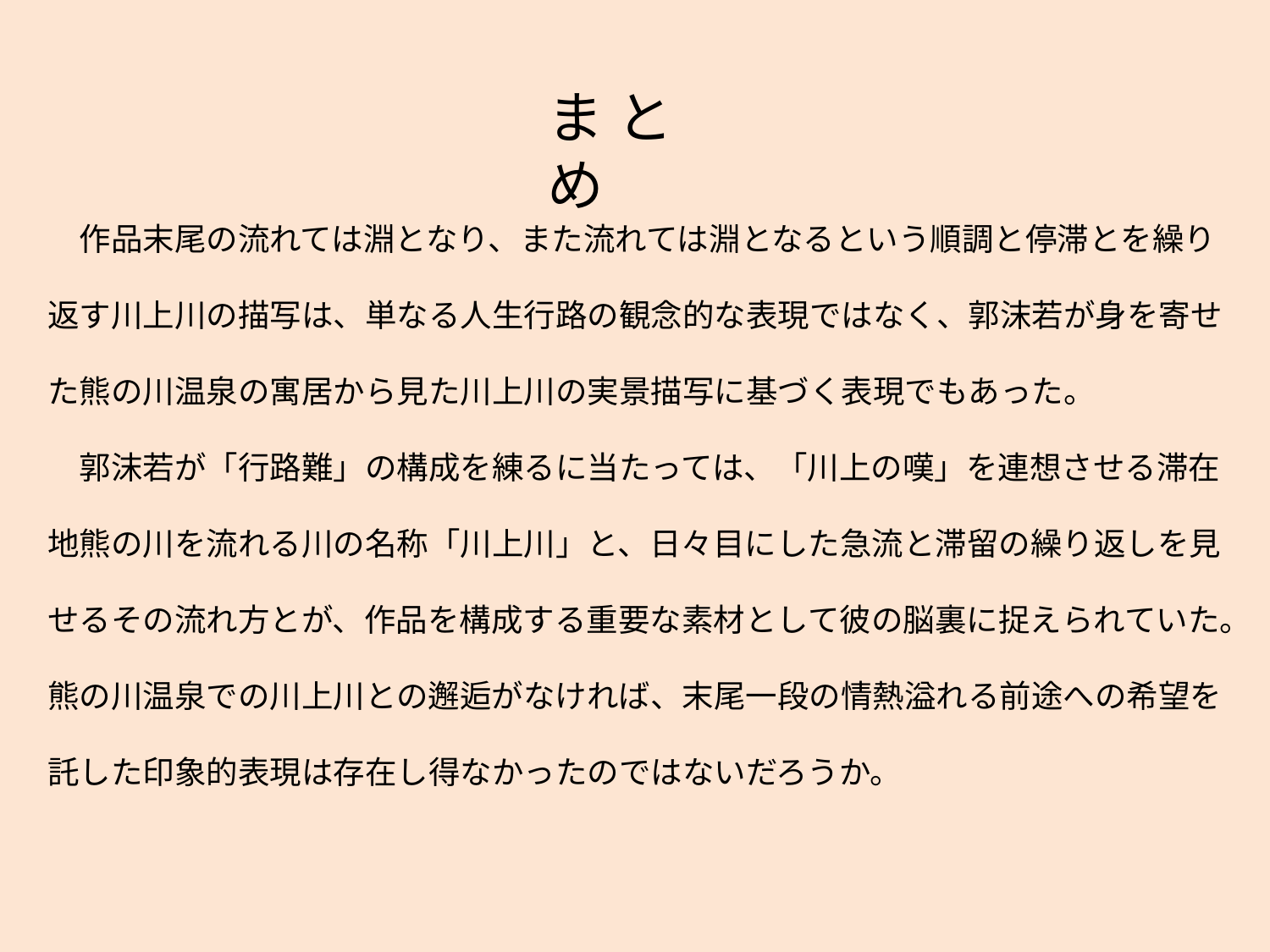

ま と め
　作品末尾の流れては淵となり、また流れては淵となるという順調と停滞とを繰り返す川上川の描写は、単なる人生行路の観念的な表現ではなく、郭沫若が身を寄せた熊の川温泉の寓居から見た川上川の実景描写に基づく表現でもあった。
　郭沫若が「行路難」の構成を練るに当たっては、「川上の嘆」を連想させる滞在地熊の川を流れる川の名称「川上川」と、日々目にした急流と滞留の繰り返しを見せるその流れ方とが、作品を構成する重要な素材として彼の脳裏に捉えられていた。熊の川温泉での川上川との邂逅がなければ、末尾一段の情熱溢れる前途への希望を託した印象的表現は存在し得なかったのではないだろうか。